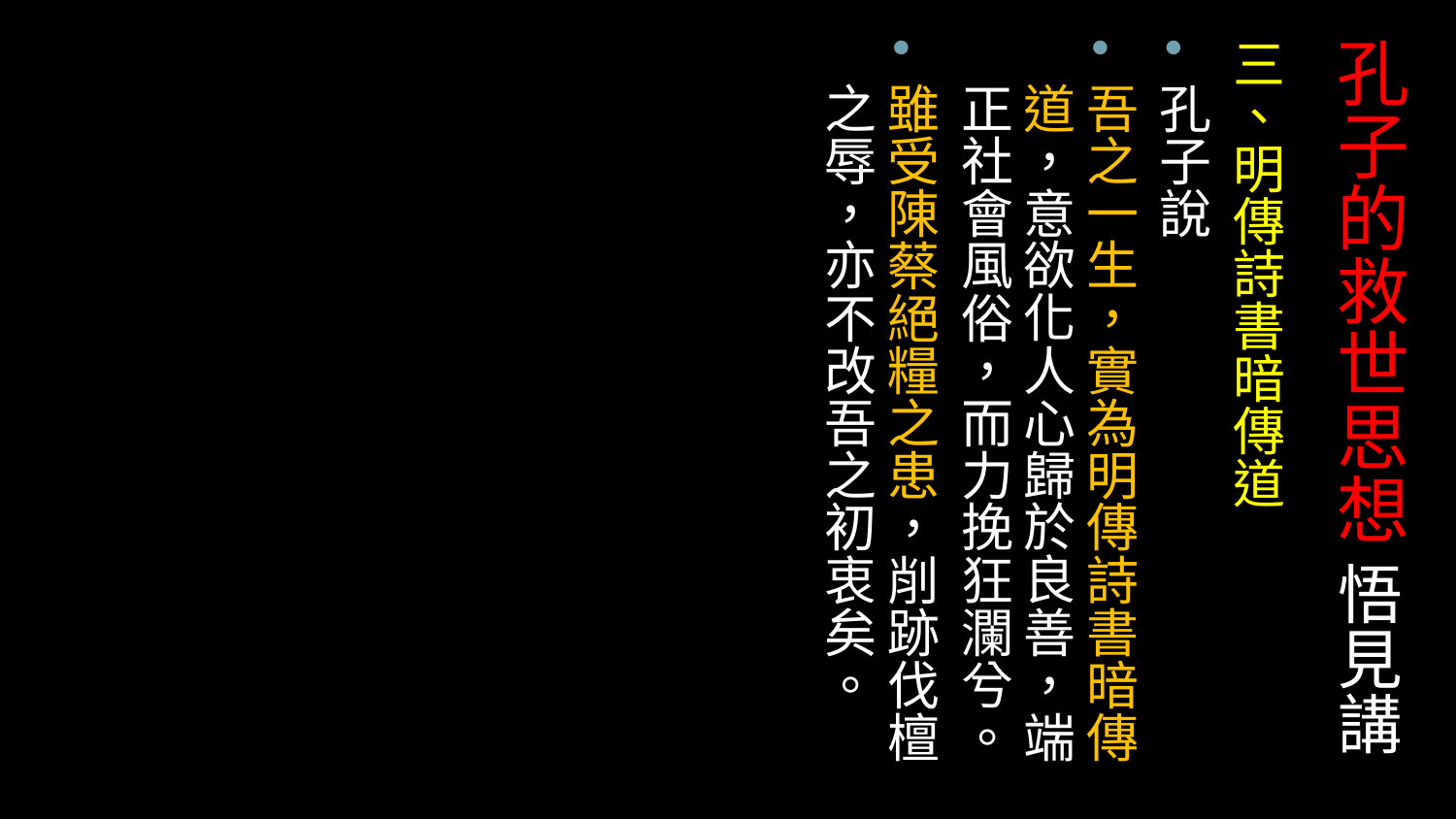

三、明傳詩書暗傳道
孔子說
吾之一生，實為明傳詩書暗傳道，意欲化人心歸於良善，端正社會風俗，而力挽狂瀾兮。
雖受陳蔡絕糧之患，削跡伐檀之辱，亦不改吾之初衷矣。

# 孔子的救世思想 悟見講